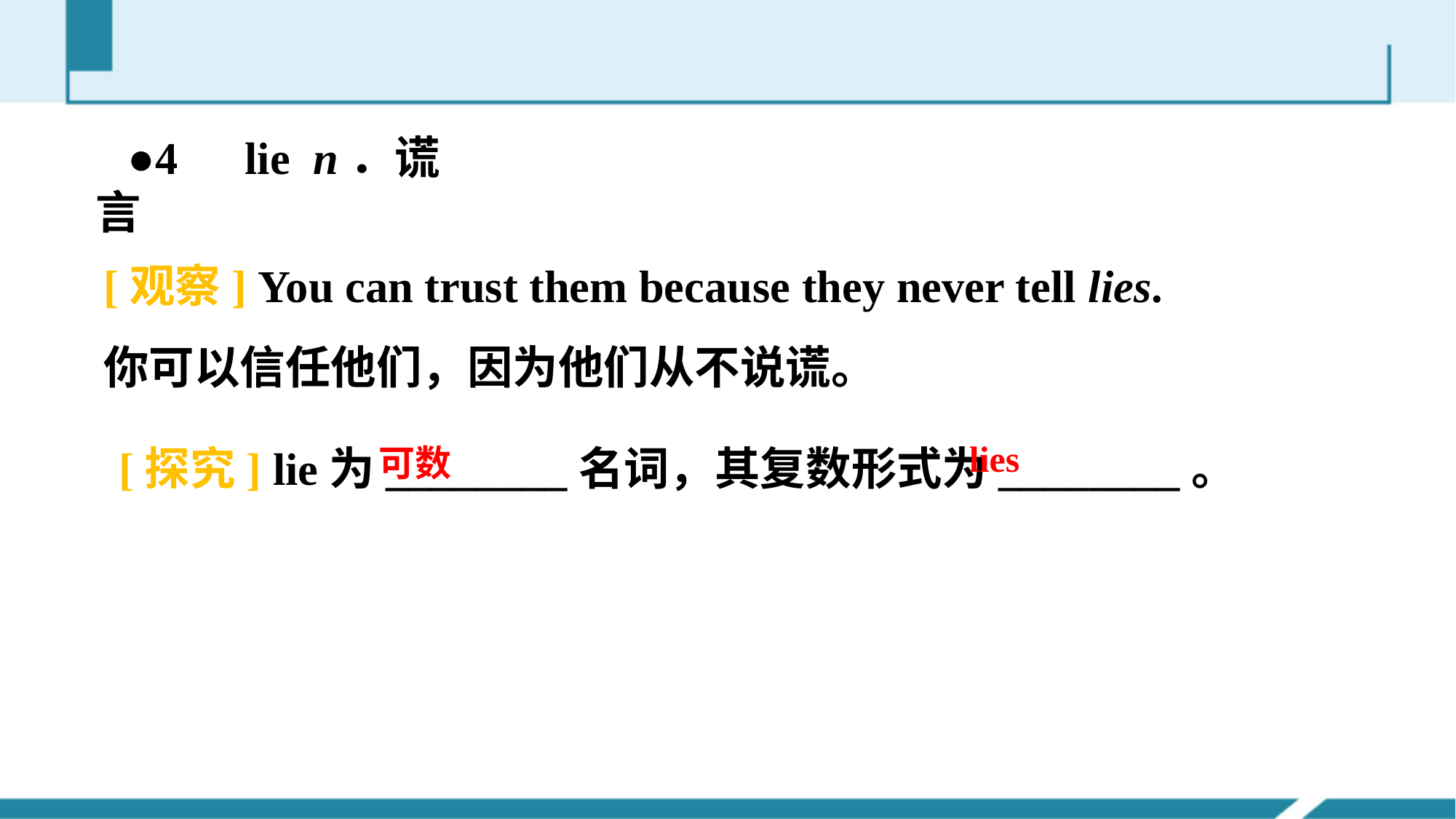

●4　lie  n．谎言
[观察] You can trust them because they never tell lies.
你可以信任他们，因为他们从不说谎。
[探究] lie为________名词，其复数形式为________。
lies
可数